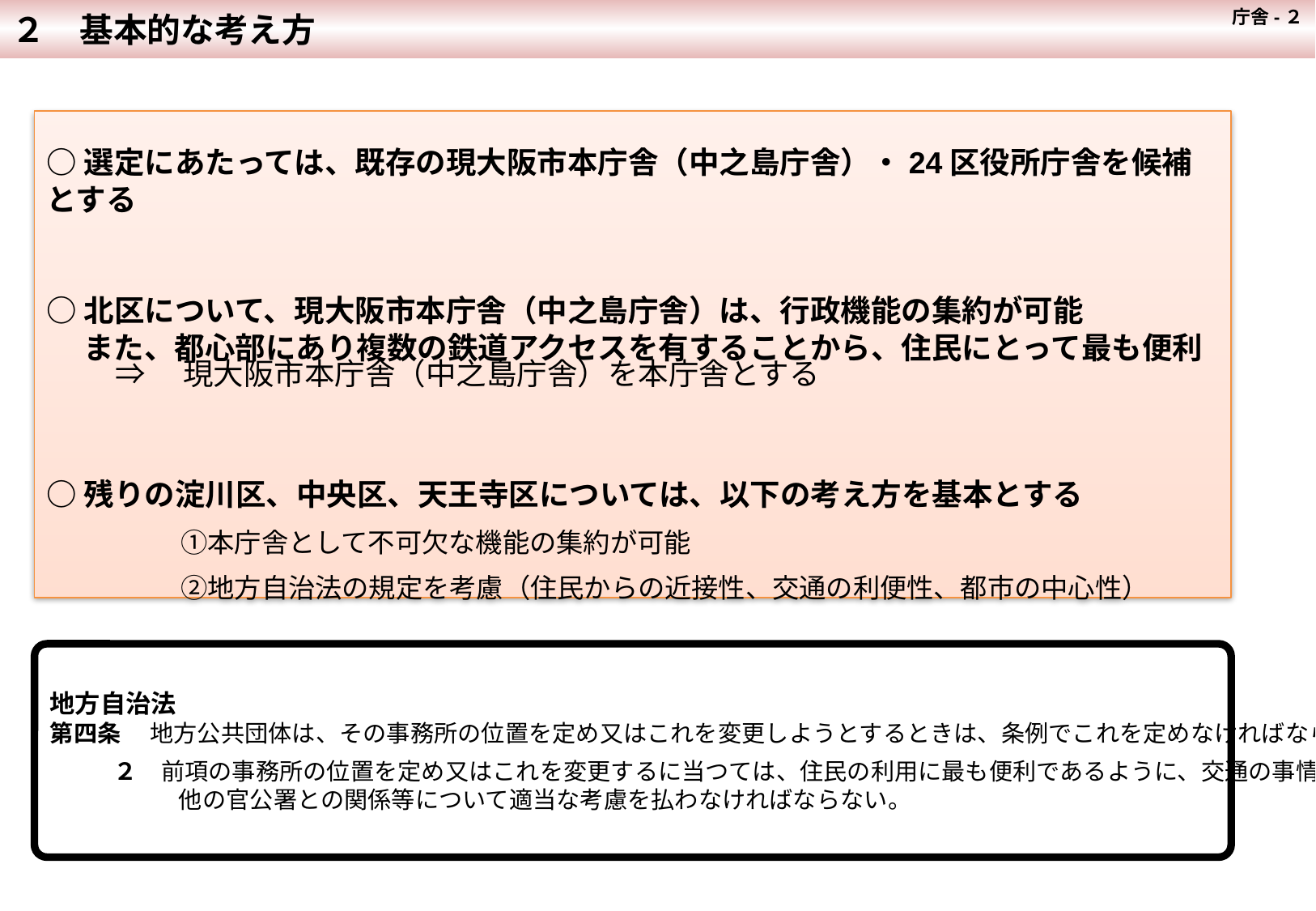

庁舎-２
２　基本的な考え方

○選定にあたっては、既存の現大阪市本庁舎（中之島庁舎）・24区役所庁舎を候補とする

○北区について、現大阪市本庁舎（中之島庁舎）は、行政機能の集約が可能
　 また、都心部にあり複数の鉄道アクセスを有することから、住民にとって最も便利

○残りの淀川区、中央区、天王寺区については、以下の考え方を基本とする
　　　　　①本庁舎として不可欠な機能の集約が可能
　　　　　②地方自治法の規定を考慮（住民からの近接性、交通の利便性、都市の中心性）
⇒　現大阪市本庁舎（中之島庁舎）を本庁舎とする
地方自治法
第四条 　地方公共団体は、その事務所の位置を定め又はこれを変更しようとするときは、条例でこれを定めなければならない。
　   　２　前項の事務所の位置を定め又はこれを変更するに当つては、住民の利用に最も便利であるように、交通の事情、
　　　　　  他の官公署との関係等について適当な考慮を払わなければならない。